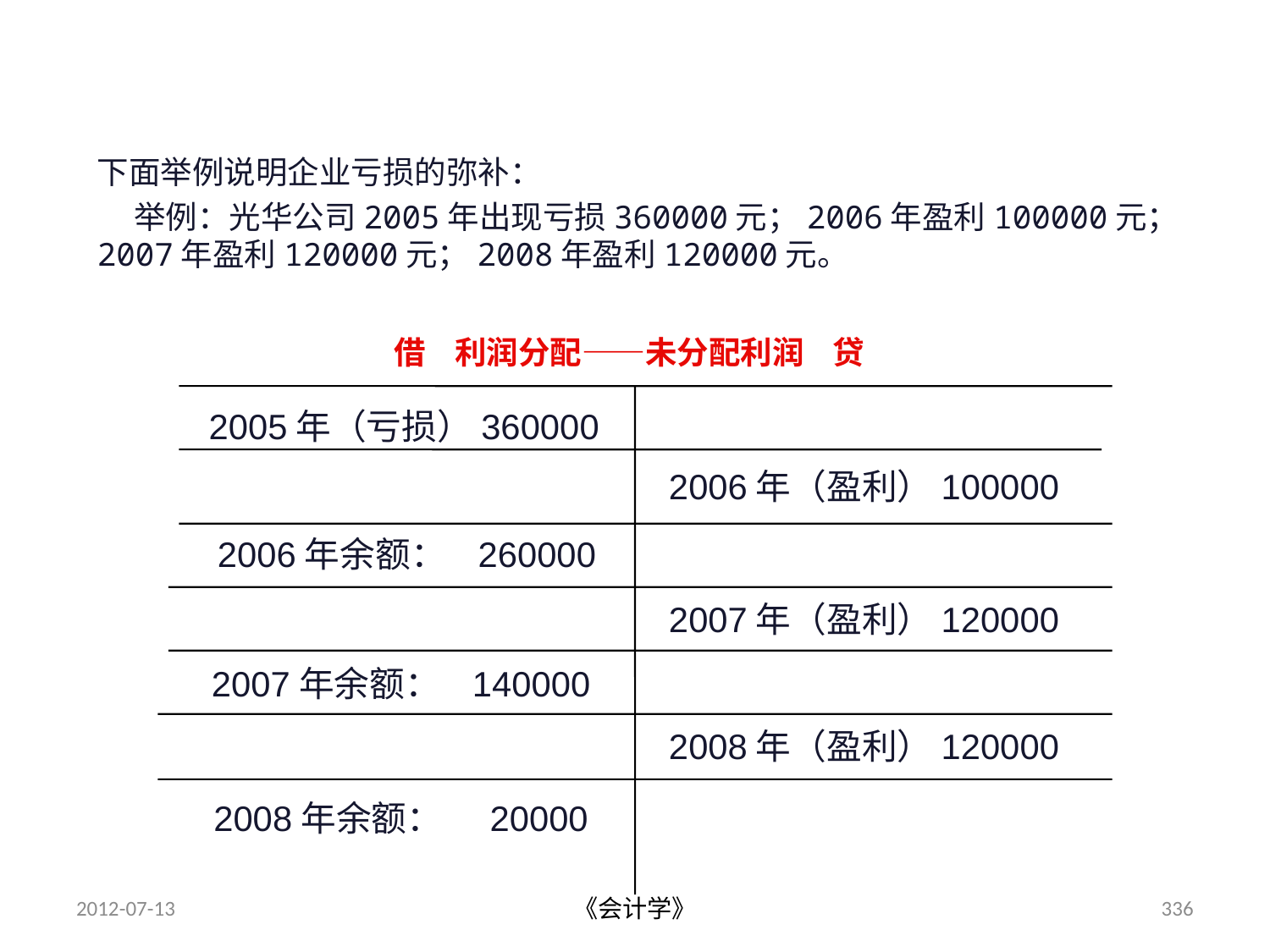

下面举例说明企业亏损的弥补：
    举例：光华公司2005年出现亏损360000元；2006年盈利100000元；2007年盈利120000元；2008年盈利120000元。
借    利润分配——未分配利润    贷

2005年（亏损）360000

2006年（盈利）100000

2006年余额：   260000

2007年（盈利）120000

2007年余额：   140000

2008年（盈利）120000

2008年余额：     20000
2012-07-13
《会计学》
336